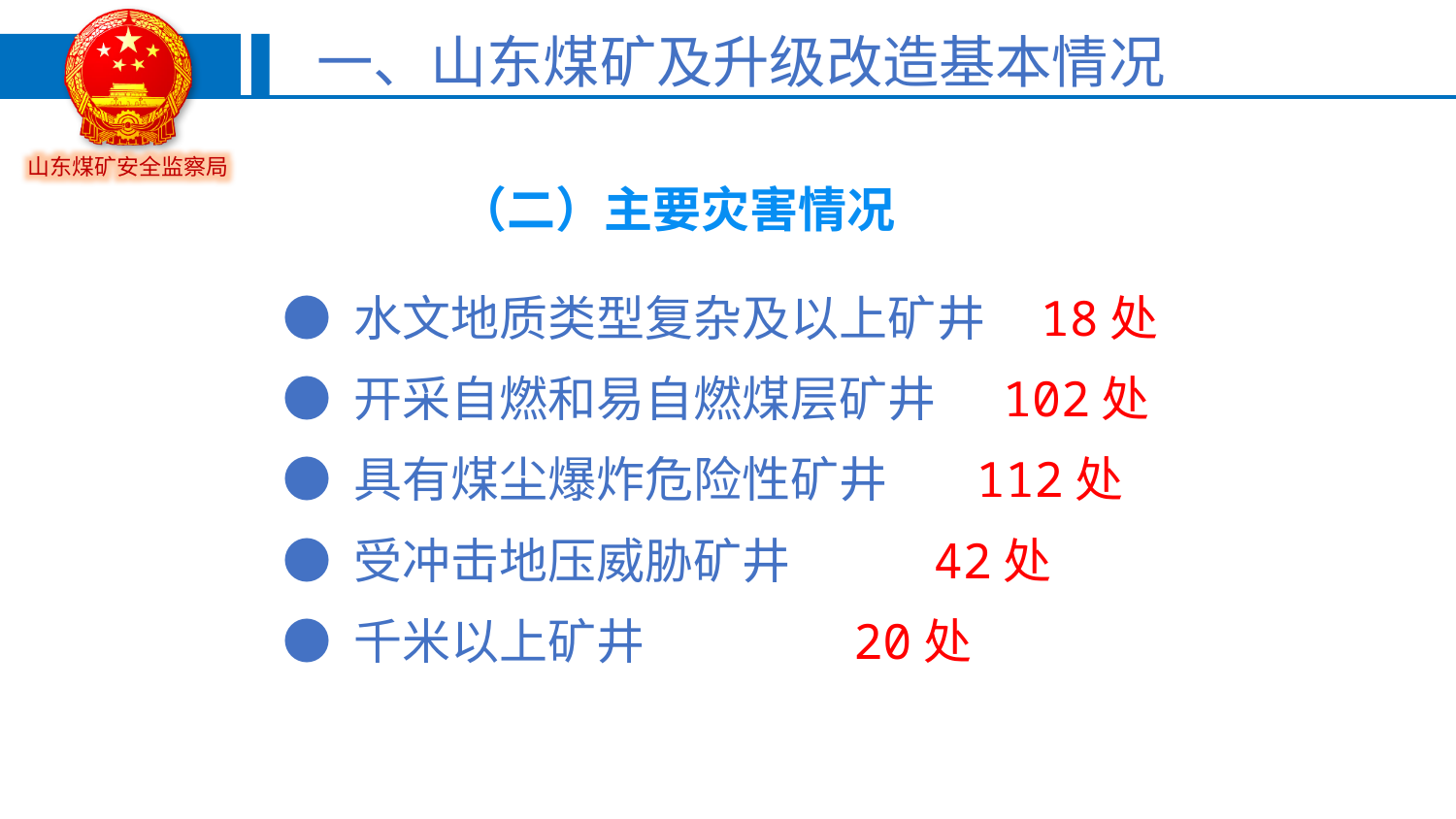

一、山东煤矿及升级改造基本情况
（二）主要灾害情况
● 水文地质类型复杂及以上矿井    18处
● 开采自燃和易自燃煤层矿井     102处
● 具有煤尘爆炸危险性矿井       112处
● 受冲击地压威胁矿井            42处
● 千米以上矿井                  20处